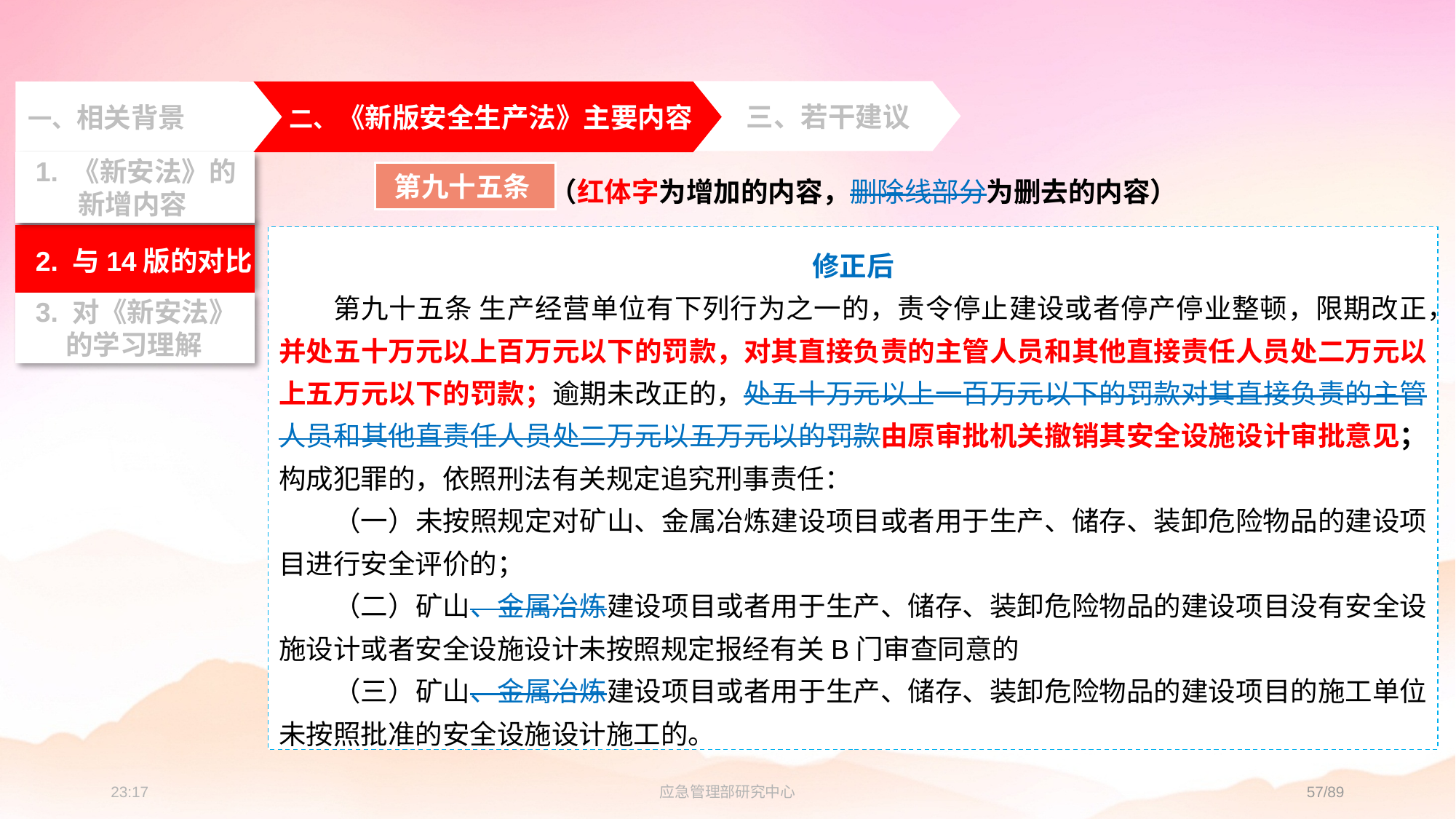

三、若干建议
一、相关背景
     二、《新版安全生产法》主要内容
 2. 与14版的对比
 3. 对《新安法》
     的学习理解
 1. 《新安法》的
       新增内容
第九十五条
（红体字为增加的内容，删除线部分为删去的内容）
修正后
第九十五条 生产经营单位有下列行为之一的，责令停止建设或者停产停业整顿，限期改正，并处五十万元以上百万元以下的罚款，对其直接负责的主管人员和其他直接责任人员处二万元以上五万元以下的罚款；逾期未改正的，处五十万元以上一百万元以下的罚款对其直接负责的主管人员和其他直责任人员处二万元以五万元以的罚款由原审批机关撤销其安全设施设计审批意见；构成犯罪的，依照刑法有关规定追究刑事责任：
（一）未按照规定对矿山、金属冶炼建设项目或者用于生产、储存、装卸危险物品的建设项目进行安全评价的；
（二）矿山、金属冶炼建设项目或者用于生产、储存、装卸危险物品的建设项目没有安全设施设计或者安全设施设计未按照规定报经有关B门审查同意的
（三）矿山、金属冶炼建设项目或者用于生产、储存、装卸危险物品的建设项目的施工单位未按照批准的安全设施设计施工的。
23:17
应急管理部研究中心
57/89